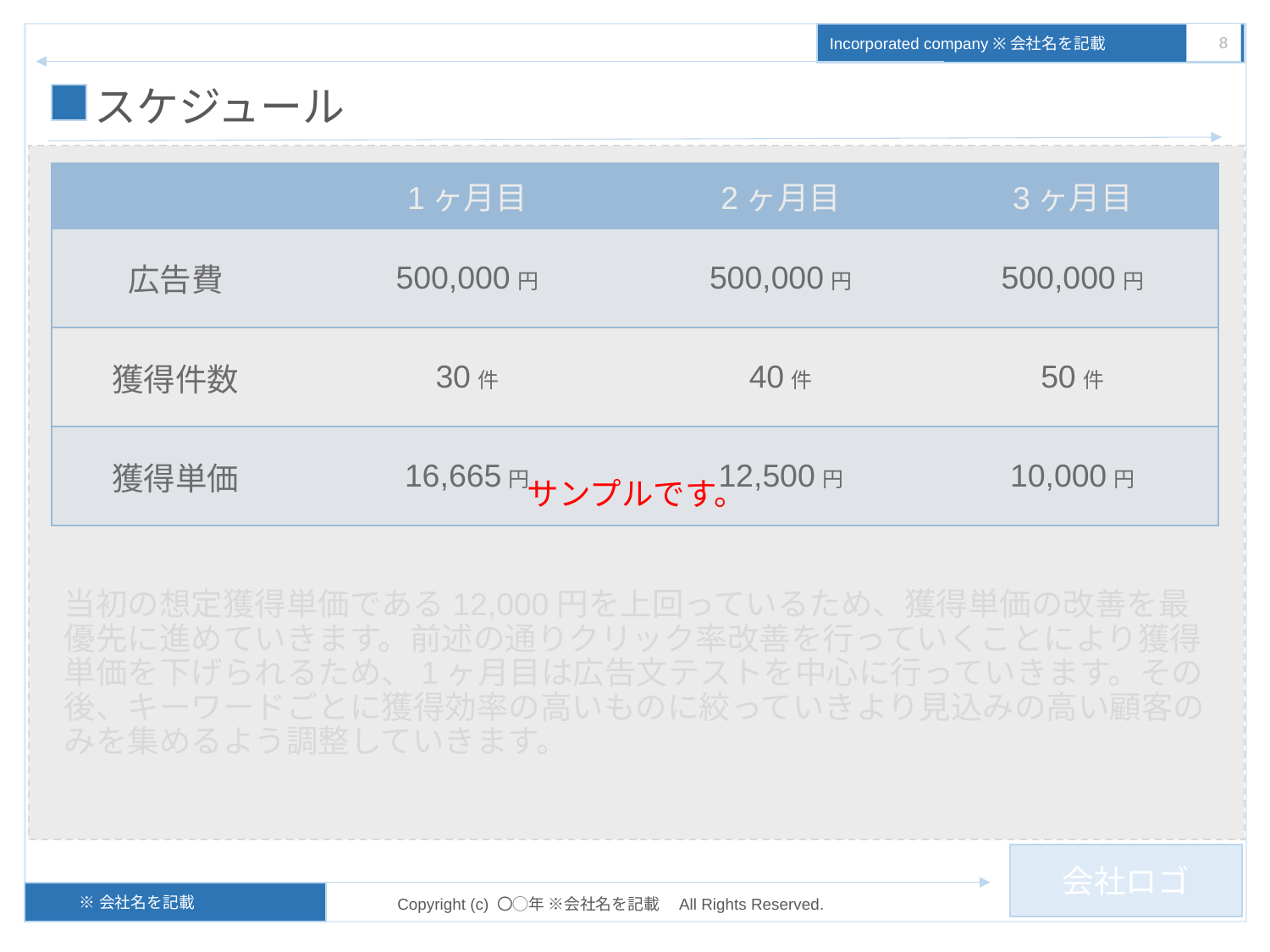

8
# スケジュール
サンプルです。
|  | 1ヶ月目 | 2ヶ月目 | 3ヶ月目 |
| --- | --- | --- | --- |
| 広告費 | 500,000円 | 500,000円 | 500,000円 |
| 獲得件数 | 30件 | 40件 | 50件 |
| 獲得単価 | 16,665円 | 12,500円 | 10,000円 |
当初の想定獲得単価である12,000円を上回っているため、獲得単価の改善を最優先に進めていきます。前述の通りクリック率改善を行っていくことにより獲得単価を下げられるため、1ヶ月目は広告文テストを中心に行っていきます。その後、キーワードごとに獲得効率の高いものに絞っていきより見込みの高い顧客のみを集めるよう調整していきます。